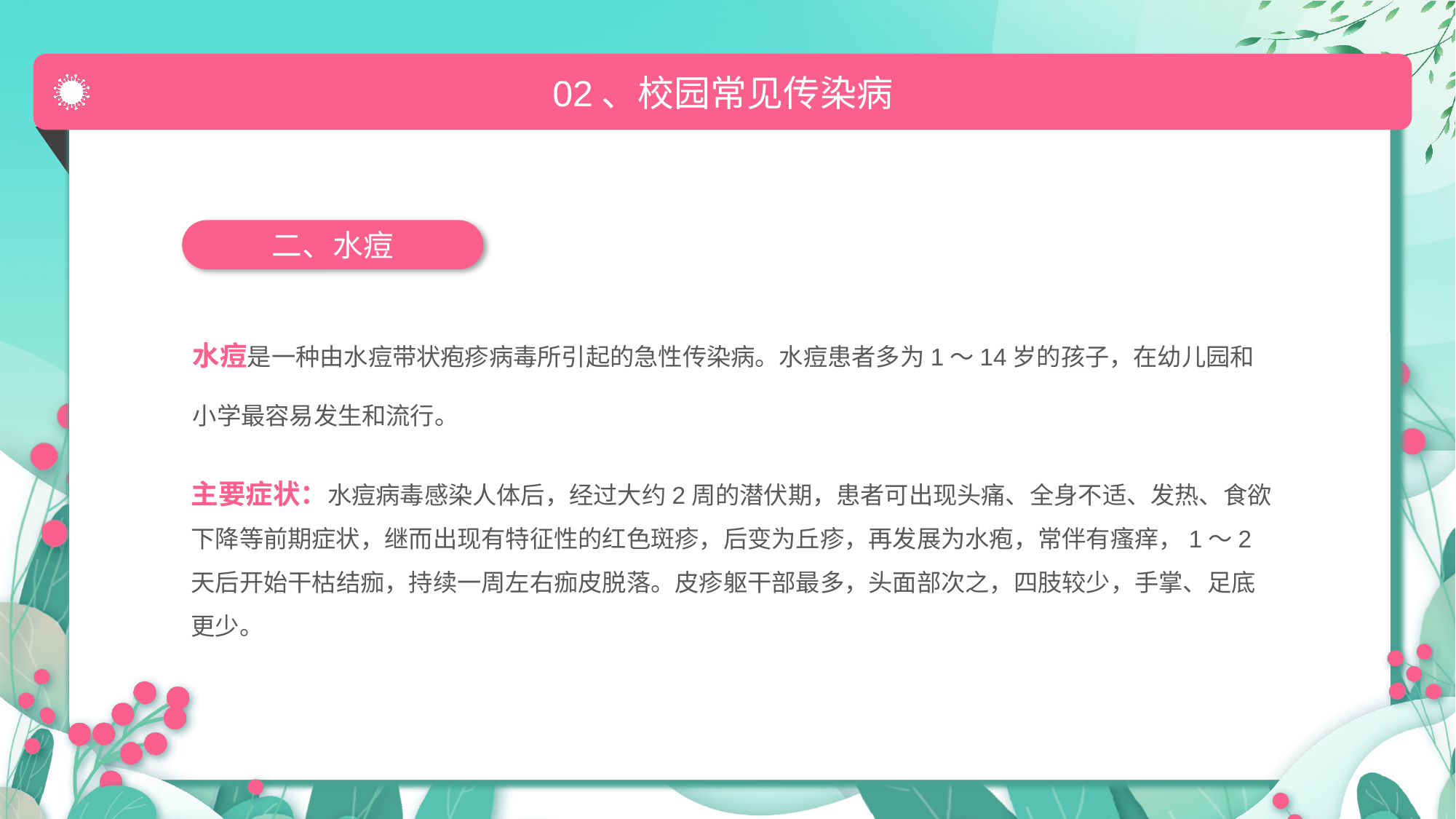

二、水痘
水痘是一种由水痘带状疱疹病毒所引起的急性传染病。水痘患者多为1～14岁的孩子，在幼儿园和小学最容易发生和流行。
主要症状：水痘病毒感染人体后，经过大约2周的潜伏期，患者可出现头痛、全身不适、发热、食欲下降等前期症状，继而出现有特征性的红色斑疹，后变为丘疹，再发展为水疱，常伴有瘙痒，1～2天后开始干枯结痂，持续一周左右痂皮脱落。皮疹躯干部最多，头面部次之，四肢较少，手掌、足底更少。